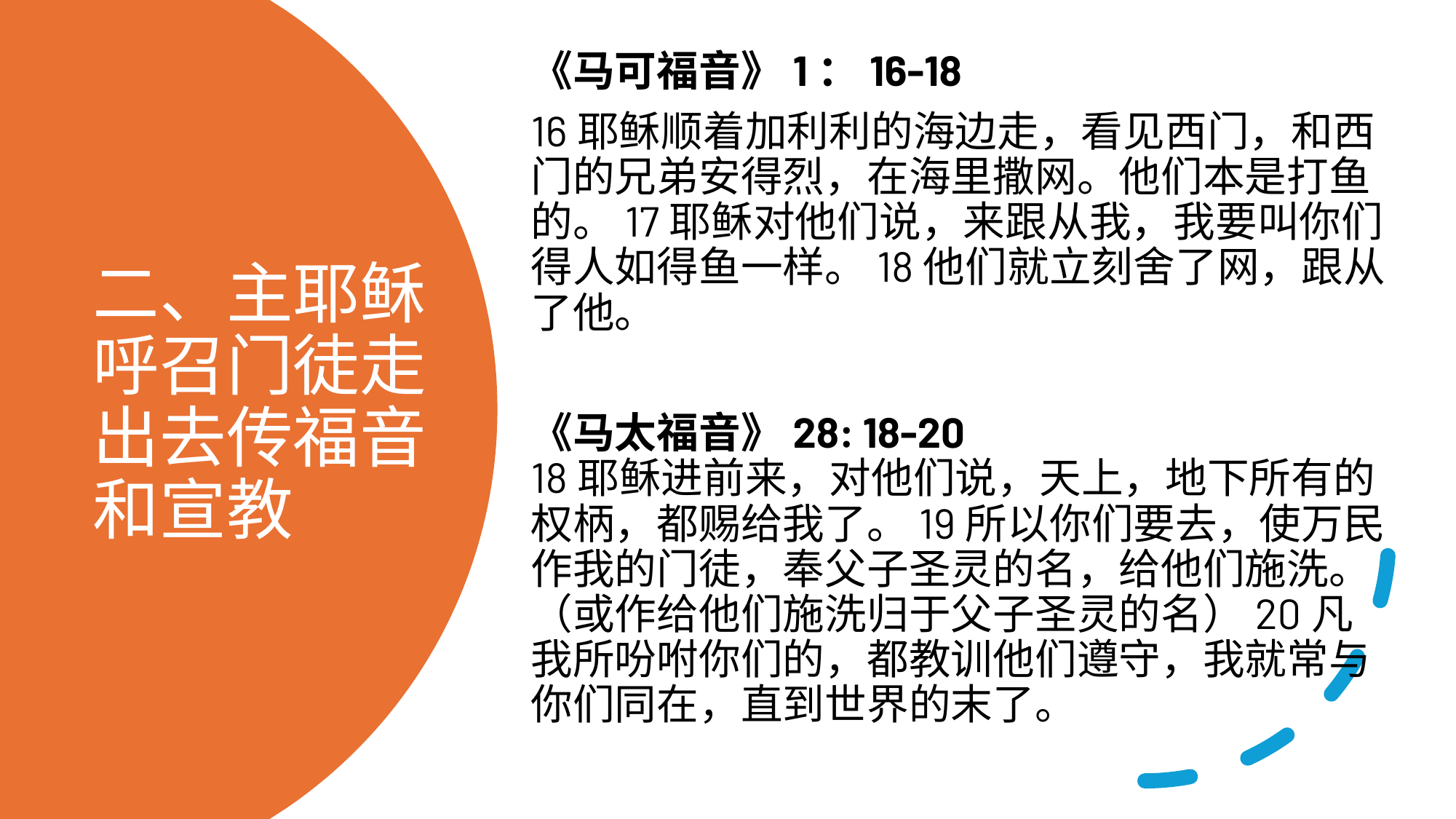

《马可福音》1：16-18
16耶稣顺着加利利的海边走，看见西门，和西门的兄弟安得烈，在海里撒网。他们本是打鱼的。17耶稣对他们说，来跟从我，我要叫你们得人如得鱼一样。18他们就立刻舍了网，跟从了他。

《马太福音》28: 18-20
18耶稣进前来，对他们说，天上，地下所有的权柄，都赐给我了。19所以你们要去，使万民作我的门徒，奉父子圣灵的名，给他们施洗。（或作给他们施洗归于父子圣灵的名）20凡我所吩咐你们的，都教训他们遵守，我就常与你们同在，直到世界的末了。
# 二、主耶稣呼召门徒走出去传福音和宣教